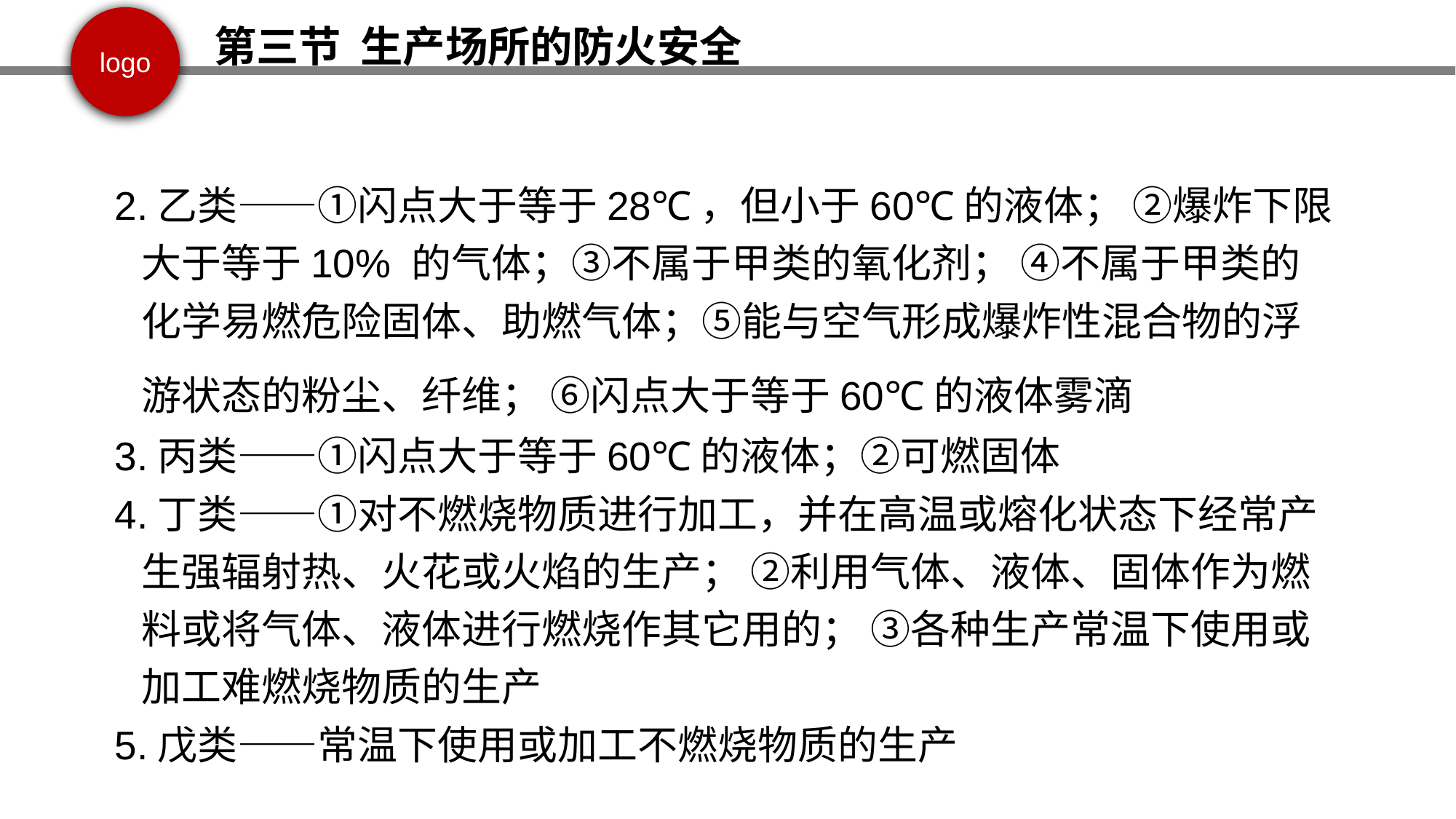

第三节  生产场所的防火安全
2.乙类——①闪点大于等于28℃，但小于60℃的液体； ②爆炸下限大于等于10% 的气体；③不属于甲类的氧化剂； ④不属于甲类的化学易燃危险固体、助燃气体；⑤能与空气形成爆炸性混合物的浮游状态的粉尘、纤维； ⑥闪点大于等于60℃的液体雾滴
3.丙类——①闪点大于等于60℃的液体；②可燃固体
4.丁类——①对不燃烧物质进行加工，并在高温或熔化状态下经常产生强辐射热、火花或火焰的生产； ②利用气体、液体、固体作为燃料或将气体、液体进行燃烧作其它用的； ③各种生产常温下使用或加工难燃烧物质的生产
5.戊类——常温下使用或加工不燃烧物质的生产